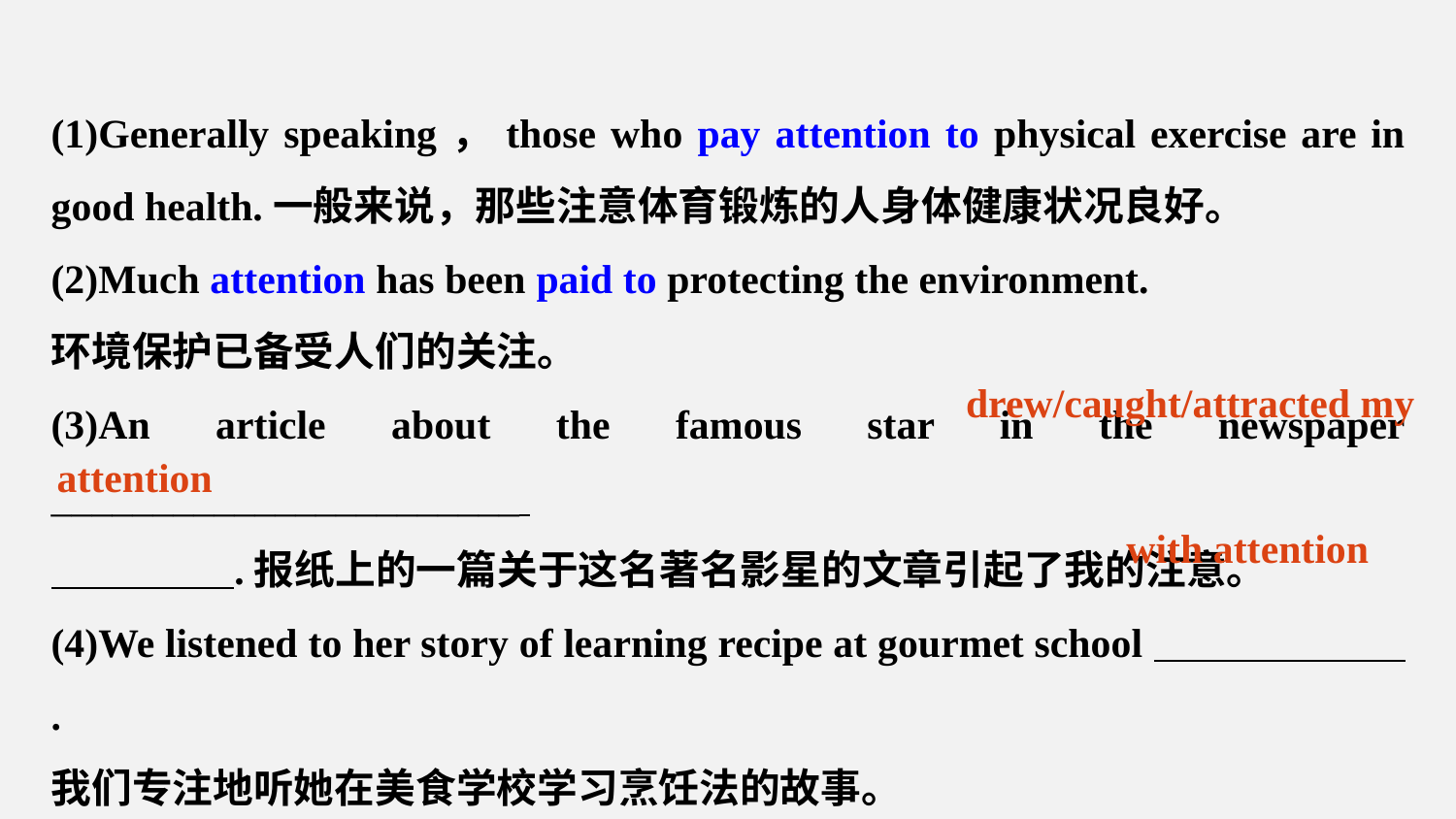

(1)Generally speaking，those who pay attention to physical exercise are in good health.一般来说，那些注意体育锻炼的人身体健康状况良好。
(2)Much attention has been paid to protecting the environment.
环境保护已备受人们的关注。
(3)An article about the famous star in the newspaper _______________________
                  .报纸上的一篇关于这名著名影星的文章引起了我的注意。
(4)We listened to her story of learning recipe at gourmet school                          .
我们专注地听她在美食学校学习烹饪法的故事。
drew/caught/attracted my
attention
with attention